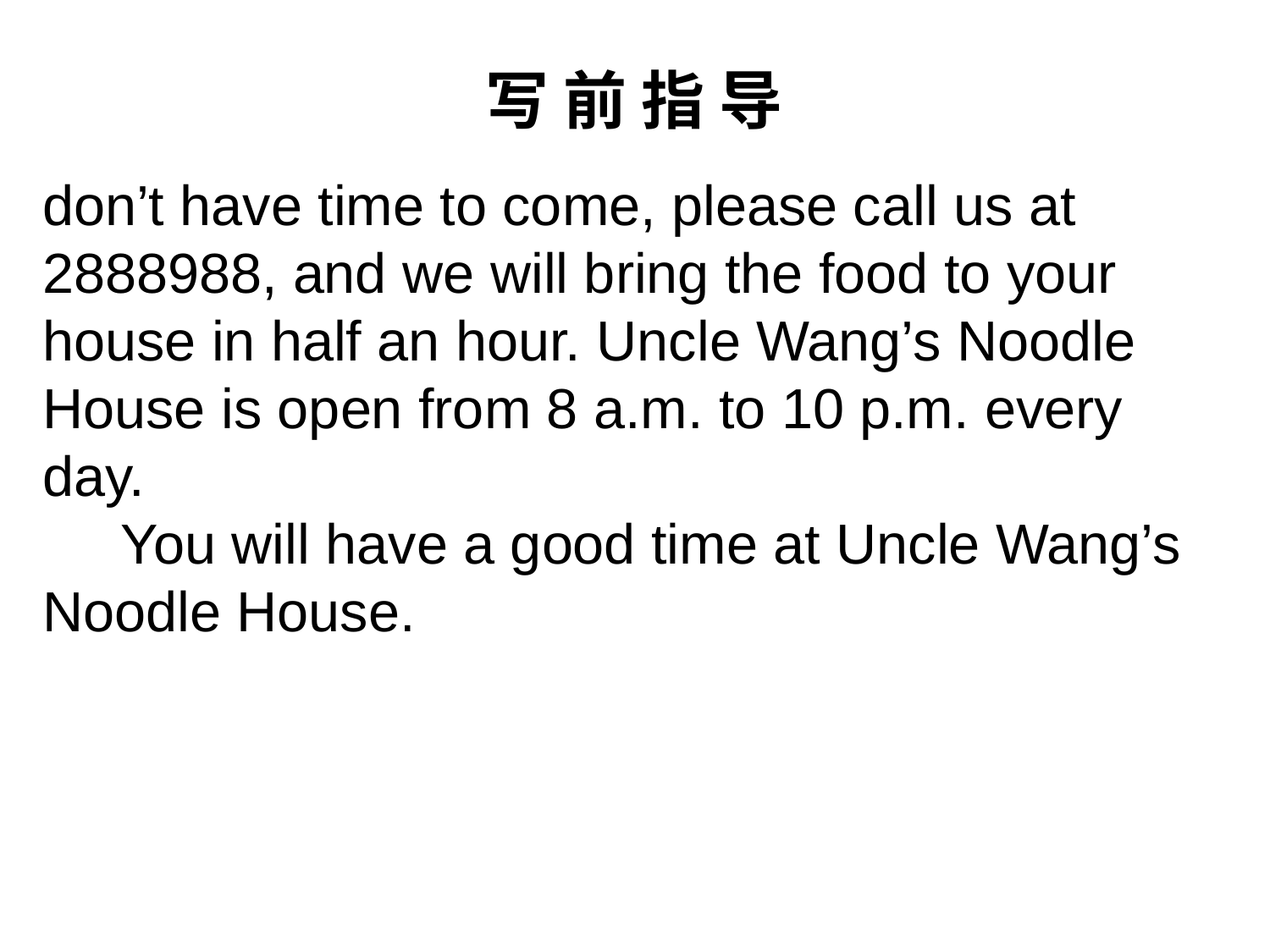

写 前 指 导
don’t have time to come, please call us at 2888988, and we will bring the food to your house in half an hour. Uncle Wang’s Noodle House is open from 8 a.m. to 10 p.m. every day.
     You will have a good time at Uncle Wang’s Noodle House.